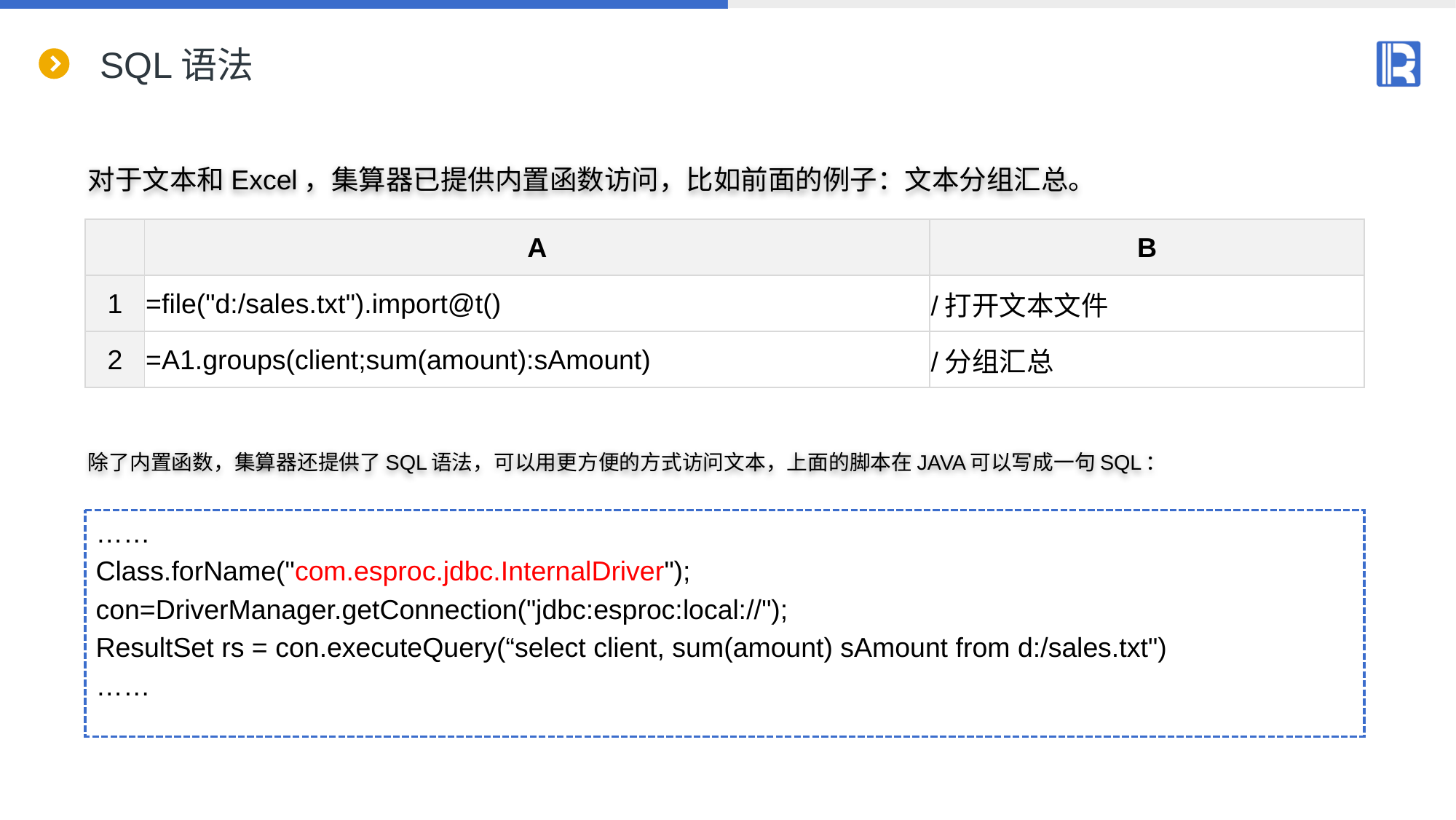

# SQL语法
对于文本和Excel，集算器已提供内置函数访问，比如前面的例子：文本分组汇总。
|  | A | B |
| --- | --- | --- |
| 1 | =file("d:/sales.txt").import@t() | /打开文本文件 |
| 2 | =A1.groups(client;sum(amount):sAmount) | /分组汇总 |
除了内置函数，集算器还提供了SQL语法，可以用更方便的方式访问文本，上面的脚本在JAVA可以写成一句SQL：
……
Class.forName("com.esproc.jdbc.InternalDriver");
con=DriverManager.getConnection("jdbc:esproc:local://");
ResultSet rs = con.executeQuery(“select client, sum(amount) sAmount from d:/sales.txt")
……